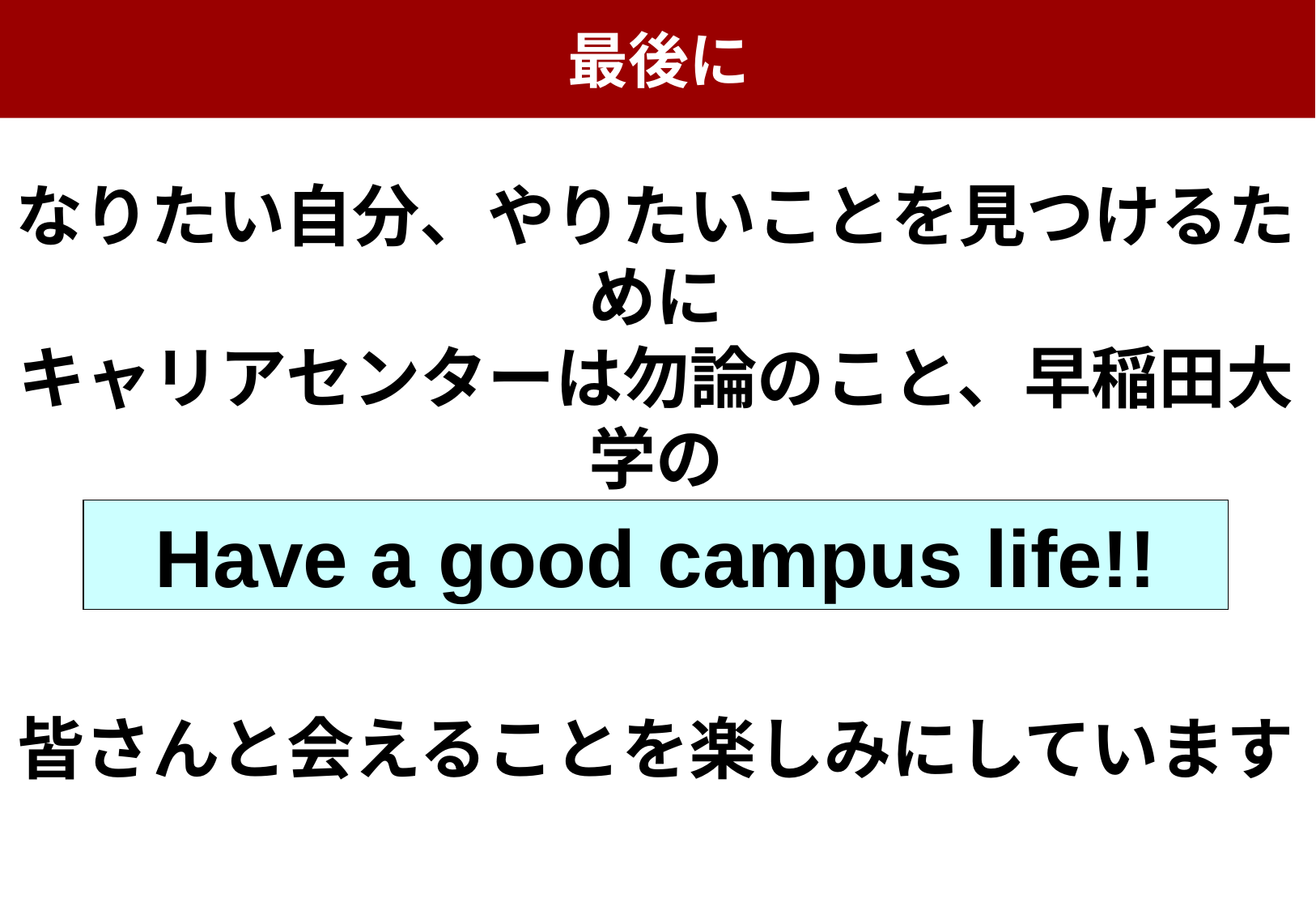

最後に
なりたい自分、やりたいことを見つけるために
キャリアセンターは勿論のこと、早稲田大学の
リソースを積極的に活用しよう
Have a good campus life!!
皆さんと会えることを楽しみにしています